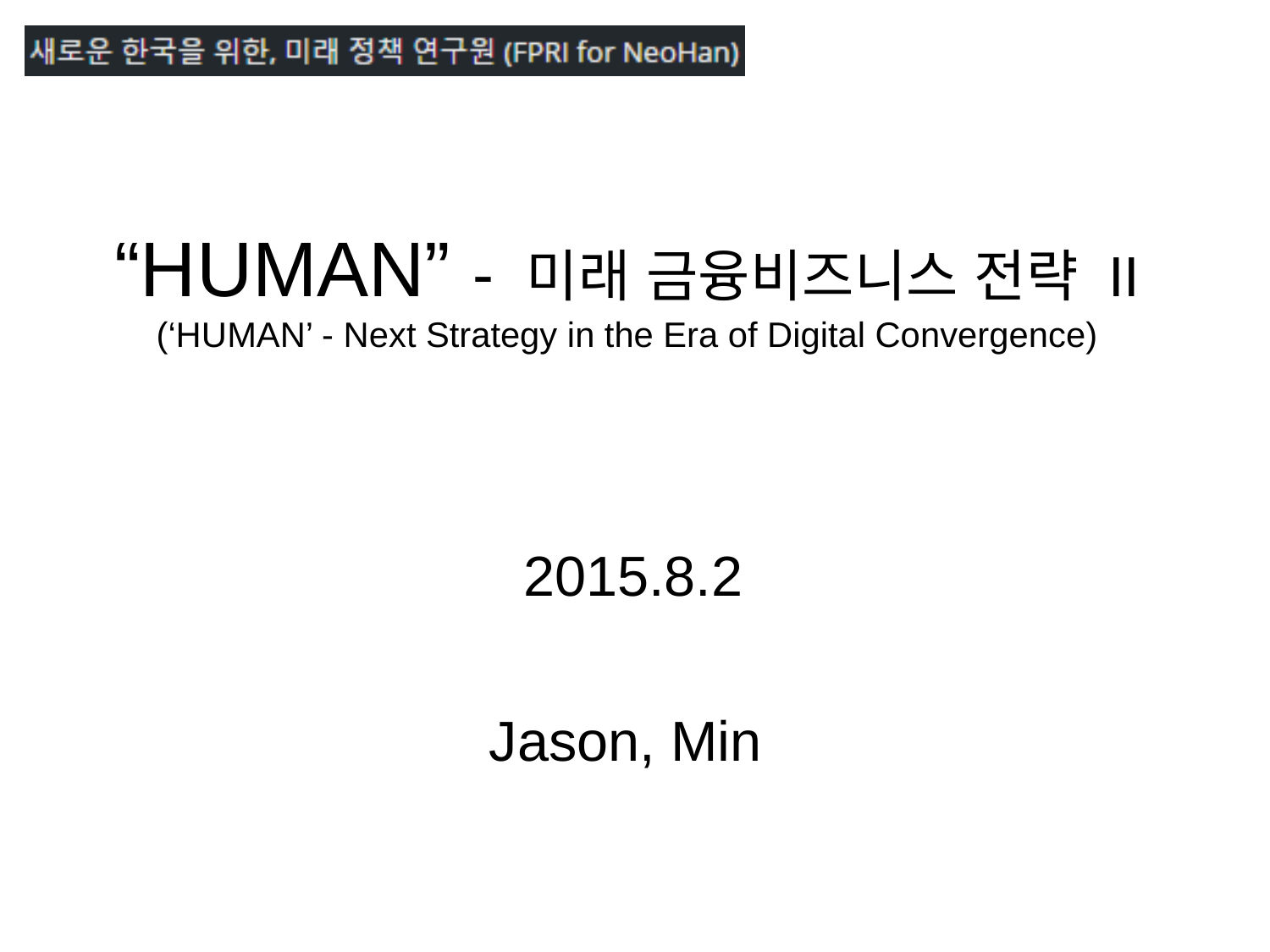

“HUMAN” - 미래 금융비즈니스 전략 II
(‘HUMAN’ - Next Strategy in the Era of Digital Convergence)
2015.8.2

Jason, Min